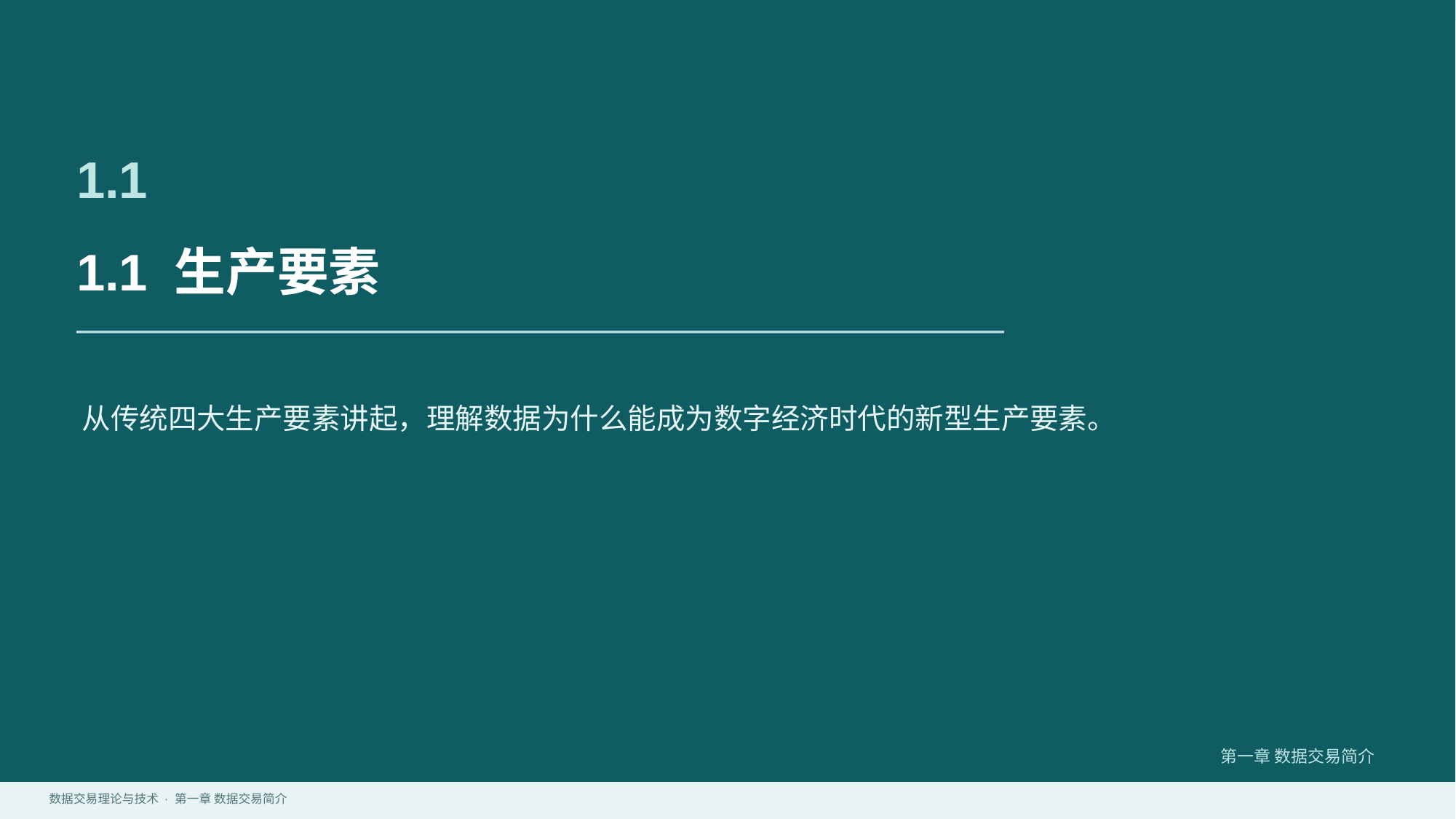

1.1
1.1 生产要素

从传统四大生产要素讲起，理解数据为什么能成为数字经济时代的新型生产要素。
第一章 数据交易简介
8